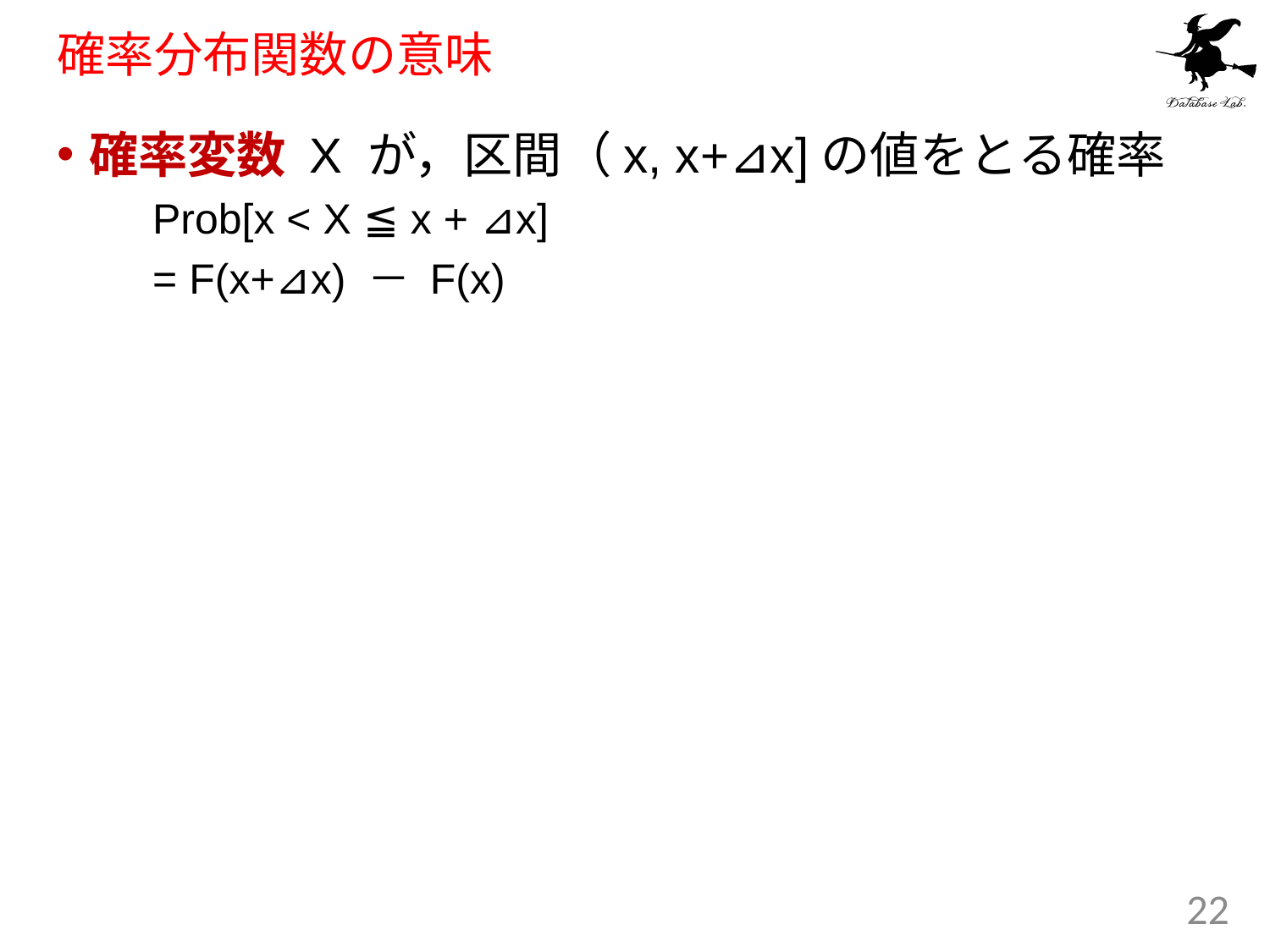

# 確率分布関数の意味
確率変数 X が，区間（x, x+⊿x]の値をとる確率
	Prob[x < X ≦ x + ⊿x]
	= F(x+⊿x) － F(x)
22